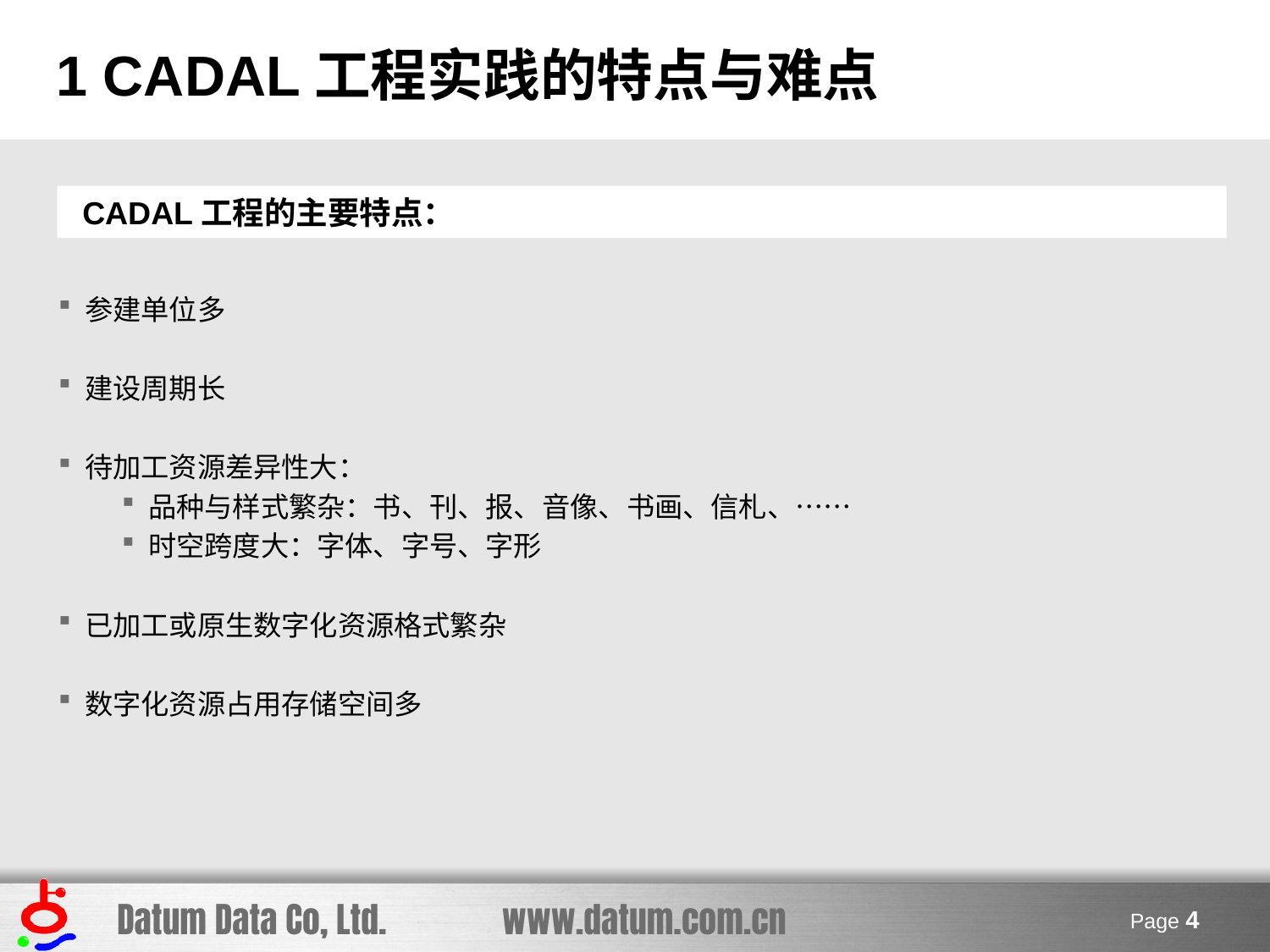

1 CADAL工程实践的特点与难点
CADAL工程的主要特点：

参建单位多

建设周期长

待加工资源差异性大：
品种与样式繁杂：书、刊、报、音像、书画、信札、……
时空跨度大：字体、字号、字形

已加工或原生数字化资源格式繁杂

数字化资源占用存储空间多
Page 4